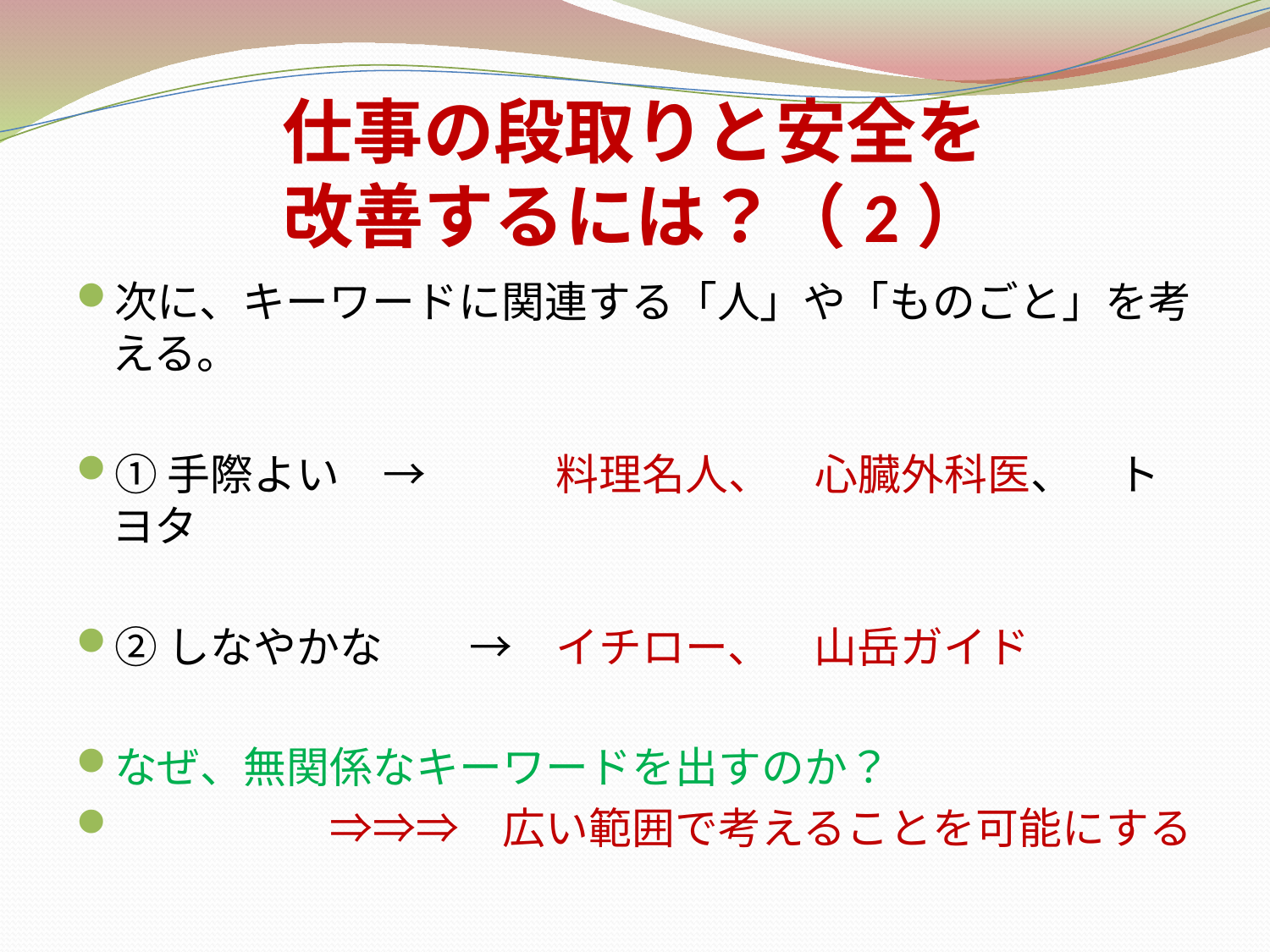

# 仕事の段取りと安全を 改善するには？（2）
次に、キーワードに関連する「人」や「ものごと」を考える。

①手際よい　→　　　料理名人、　心臓外科医、　トヨタ

②しなやかな　　→　イチロー、　山岳ガイド

なぜ、無関係なキーワードを出すのか？
　　　　　⇒⇒⇒　広い範囲で考えることを可能にする